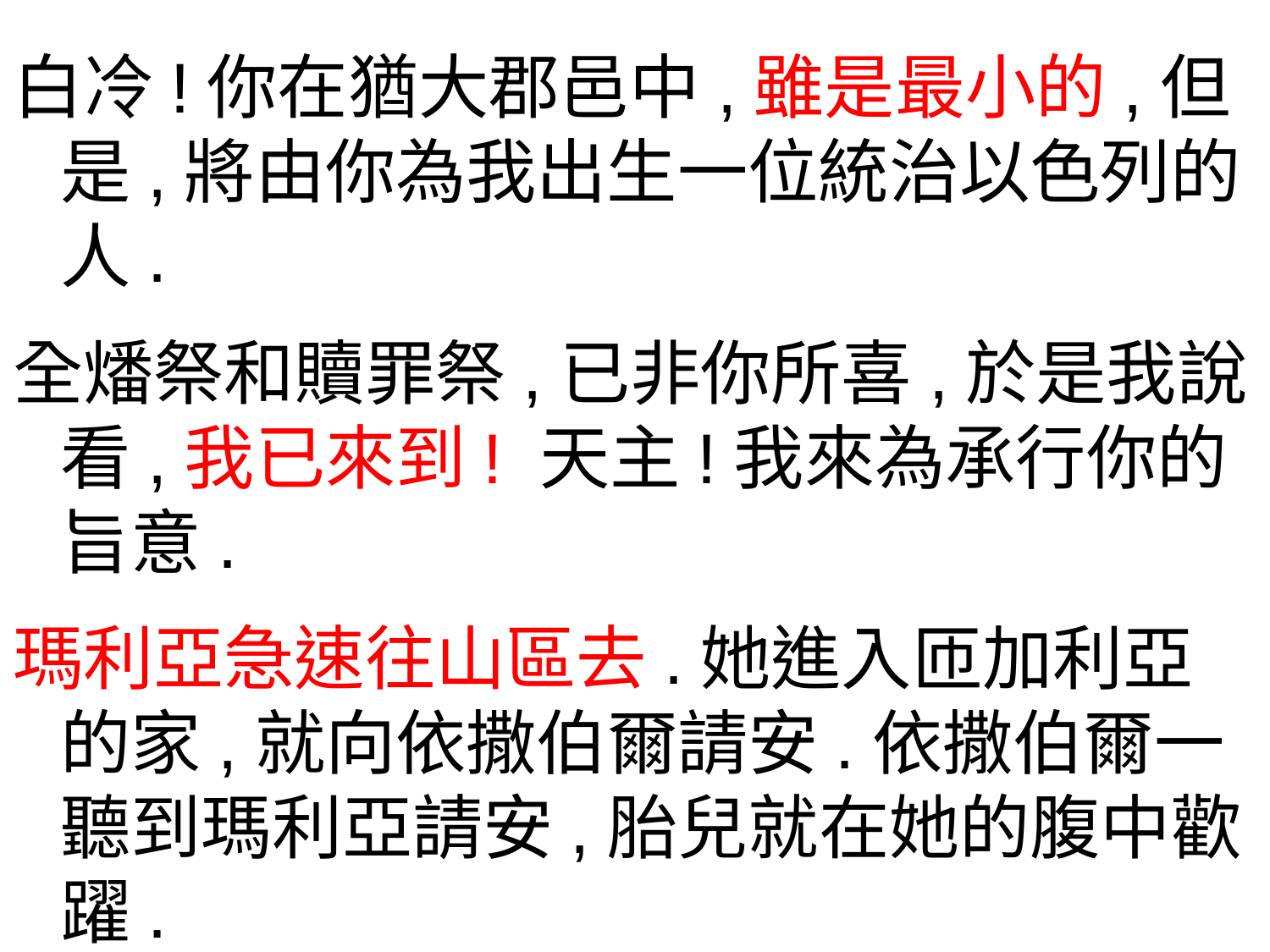

白冷!你在猶大郡邑中,雖是最小的,但是,將由你為我出生一位統治以色列的人.
全燔祭和贖罪祭,已非你所喜,於是我說:看,我已來到! 天主!我來為承行你的旨意.
瑪利亞急速往山區去.她進入匝加利亞的家,就向依撒伯爾請安.依撒伯爾一聽到瑪利亞請安,胎兒就在她的腹中歡躍.